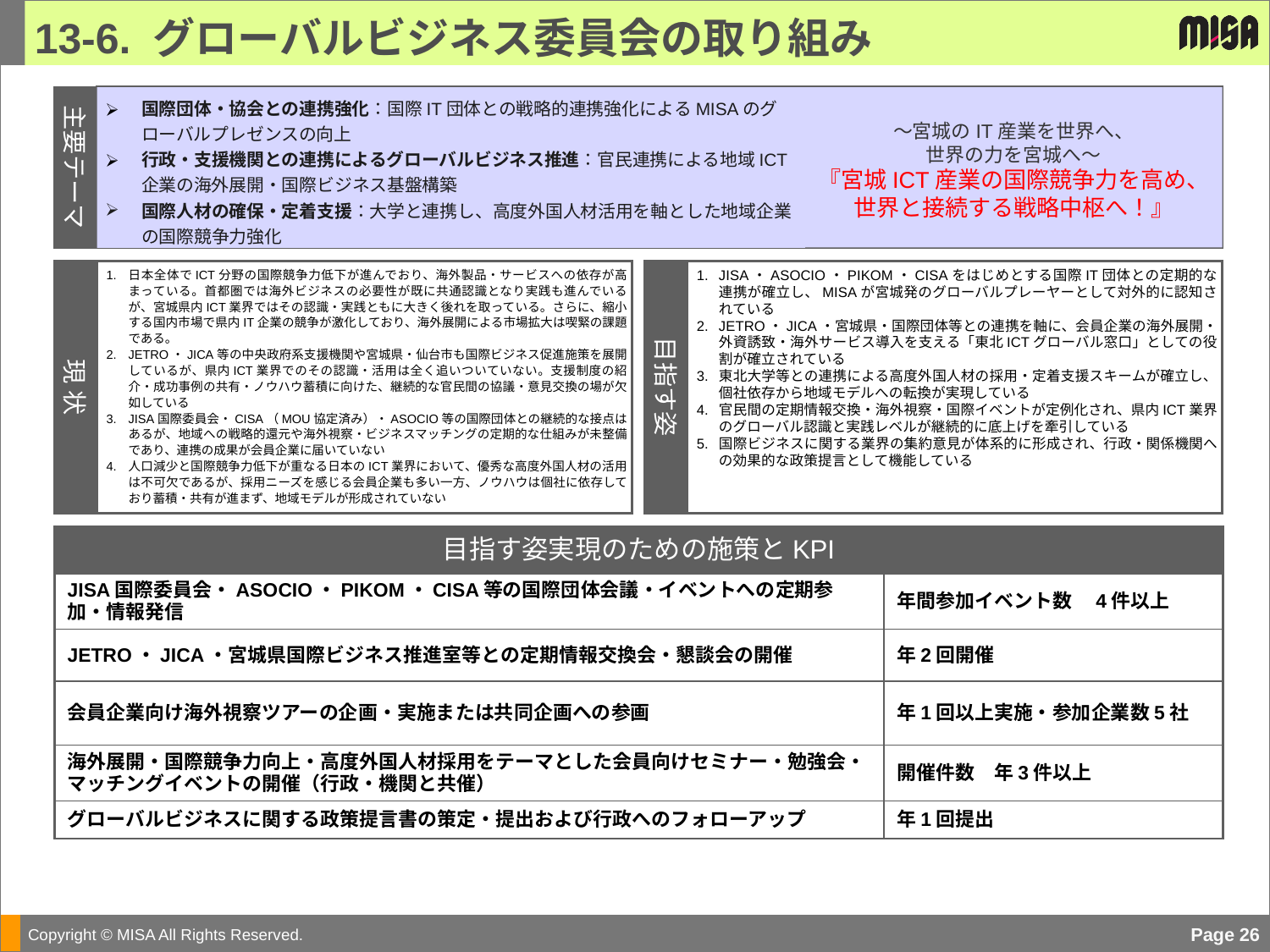

13-6. グローバルビジネス委員会の取り組み

国際団体・協会との連携強化：国際IT団体との戦略的連携強化によるMISAのグローバルプレゼンスの向上
行政・支援機関との連携によるグローバルビジネス推進：官民連携による地域ICT企業の海外展開・国際ビジネス基盤構築
国際人材の確保・定着支援：大学と連携し、高度外国人材活用を軸とした地域企業の国際競争力強化
〜宮城のIT産業を世界へ、
世界の力を宮城へ〜
『宮城ICT産業の国際競争力を高め、
世界と接続する戦略中枢へ！』
主要テーマ
JISA・ASOCIO・PIKOM・CISAをはじめとする国際IT団体との定期的な連携が確立し、MISAが宮城発のグローバルプレーヤーとして対外的に認知されている
JETRO・JICA・宮城県・国際団体等との連携を軸に、会員企業の海外展開・外資誘致・海外サービス導入を支える「東北ICTグローバル窓口」としての役割が確立されている
東北大学等との連携による高度外国人材の採用・定着支援スキームが確立し、個社依存から地域モデルへの転換が実現している
官民間の定期情報交換・海外視察・国際イベントが定例化され、県内ICT業界のグローバル認識と実践レベルが継続的に底上げを牽引している
国際ビジネスに関する業界の集約意見が体系的に形成され、行政・関係機関への効果的な政策提言として機能している

日本全体でICT分野の国際競争力低下が進んでおり、海外製品・サービスへの依存が高まっている。首都圏では海外ビジネスの必要性が既に共通認識となり実践も進んでいるが、宮城県内ICT業界ではその認識・実践ともに大きく後れを取っている。さらに、縮小する国内市場で県内IT企業の競争が激化しており、海外展開による市場拡大は喫緊の課題である。
JETRO・JICA等の中央政府系支援機関や宮城県・仙台市も国際ビジネス促進施策を展開しているが、県内ICT業界でのその認識・活用は全く追いついていない。支援制度の紹介・成功事例の共有・ノウハウ蓄積に向けた、継続的な官民間の協議・意見交換の場が欠如している
JISA国際委員会・CISA（MOU協定済み）・ASOCIO等の国際団体との継続的な接点はあるが、地域への戦略的還元や海外視察・ビジネスマッチングの定期的な仕組みが未整備であり、連携の成果が会員企業に届いていない
人口減少と国際競争力低下が重なる日本のICT業界において、優秀な高度外国人材の活用は不可欠であるが、採用ニーズを感じる会員企業も多い一方、ノウハウは個社に依存しており蓄積・共有が進まず、地域モデルが形成されていない
現 状
目指す姿
| 目指す姿実現のための施策とKPI |  |
| --- | --- |
| JISA国際委員会・ASOCIO・PIKOM・CISA等の国際団体会議・イベントへの定期参加・情報発信 | 年間参加イベント数　4件以上 |
| JETRO・JICA・宮城県国際ビジネス推進室等との定期情報交換会・懇談会の開催 | 年2回開催 |
| 会員企業向け海外視察ツアーの企画・実施または共同企画への参画 | 年1回以上実施・参加企業数5社 |
| 海外展開・国際競争力向上・高度外国人材採用をテーマとした会員向けセミナー・勉強会・マッチングイベントの開催（行政・機関と共催） | 開催件数　年3件以上 |
| グローバルビジネスに関する政策提言書の策定・提出および行政へのフォローアップ | 年1回提出 |